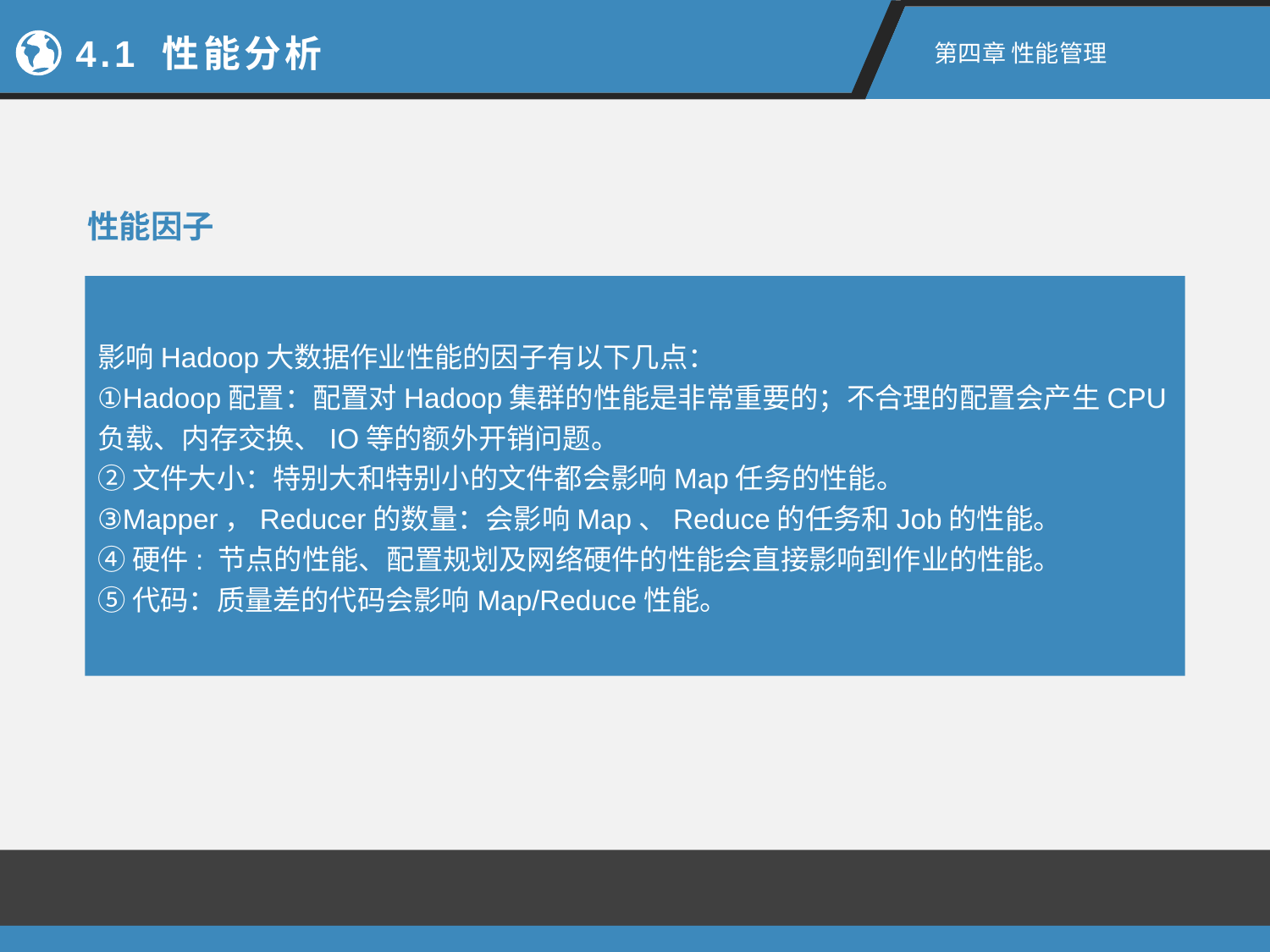

4.1 性能分析

第四章 性能管理
性能因子
影响Hadoop大数据作业性能的因子有以下几点：
①Hadoop配置：配置对Hadoop集群的性能是非常重要的；不合理的配置会产生CPU负载、内存交换、IO等的额外开销问题。
②文件大小：特别大和特别小的文件都会影响Map任务的性能。
③Mapper，Reducer的数量：会影响Map、Reduce的任务和Job的性能。
④硬件: 节点的性能、配置规划及网络硬件的性能会直接影响到作业的性能。
⑤代码：质量差的代码会影响Map/Reduce性能。